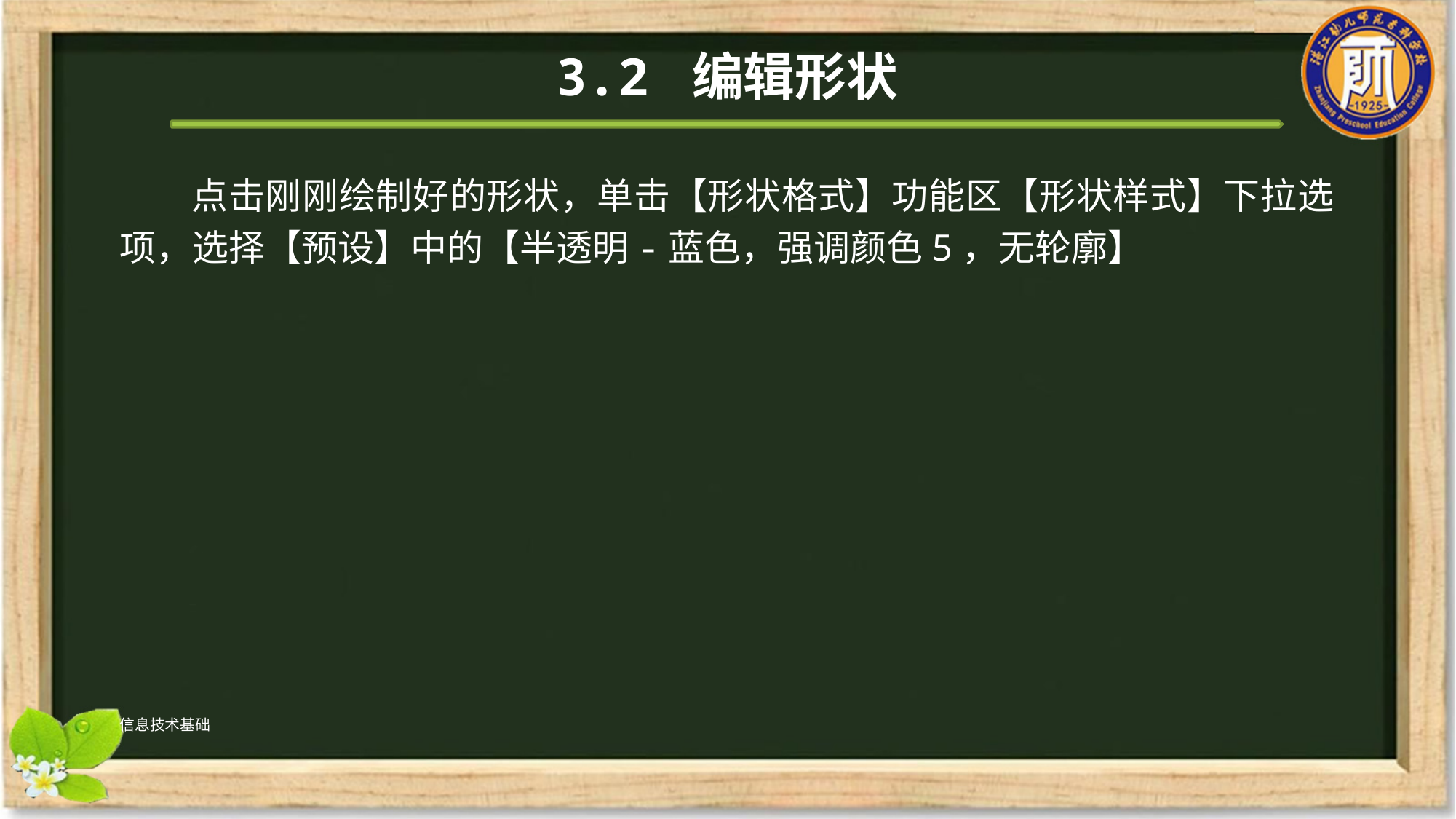

# 3.2 编辑形状
点击刚刚绘制好的形状，单击【形状格式】功能区【形状样式】下拉选项，选择【预设】中的【半透明-蓝色，强调颜色5，无轮廓】
信息技术基础